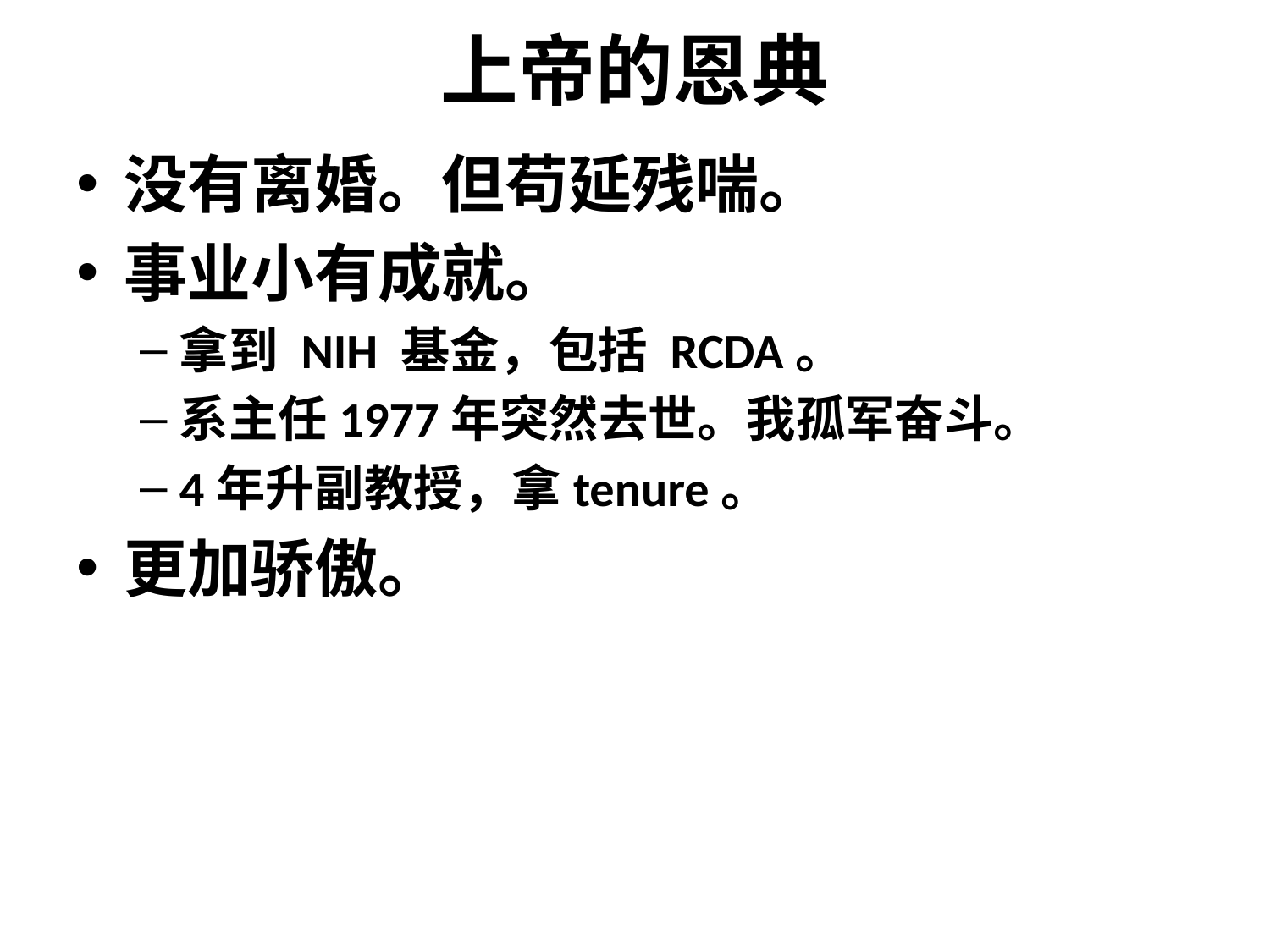

# 上帝的恩典
没有离婚。但苟延残喘。
事业小有成就。
拿到 NIH 基金，包括 RCDA。
系主任1977年突然去世。我孤军奋斗。
4年升副教授，拿tenure。
更加骄傲。